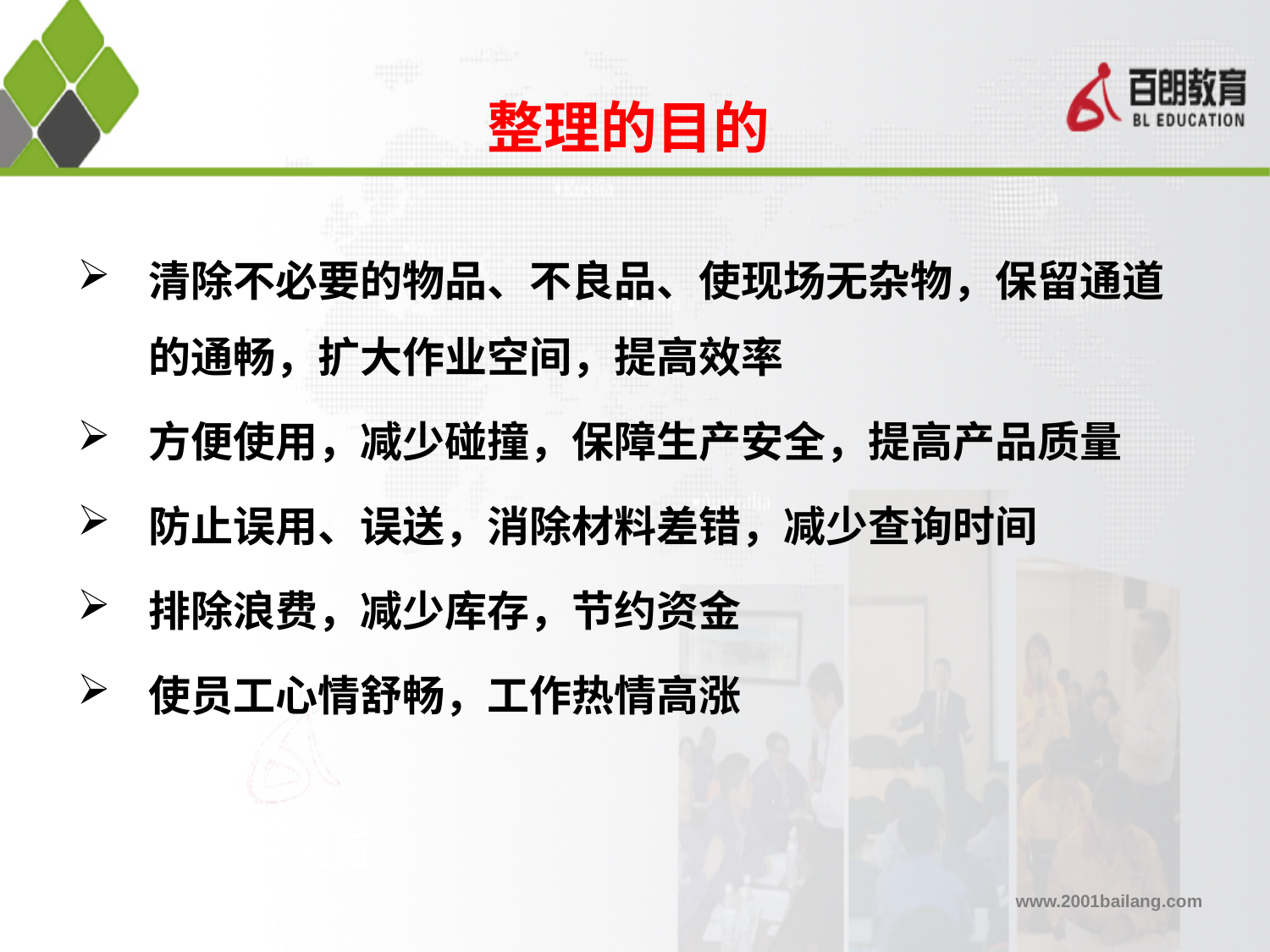

整理的目的
清除不必要的物品、不良品、使现场无杂物，保留通道的通畅，扩大作业空间，提高效率
方便使用，减少碰撞，保障生产安全，提高产品质量
防止误用、误送，消除材料差错，减少查询时间
排除浪费，减少库存，节约资金
使员工心情舒畅，工作热情高涨